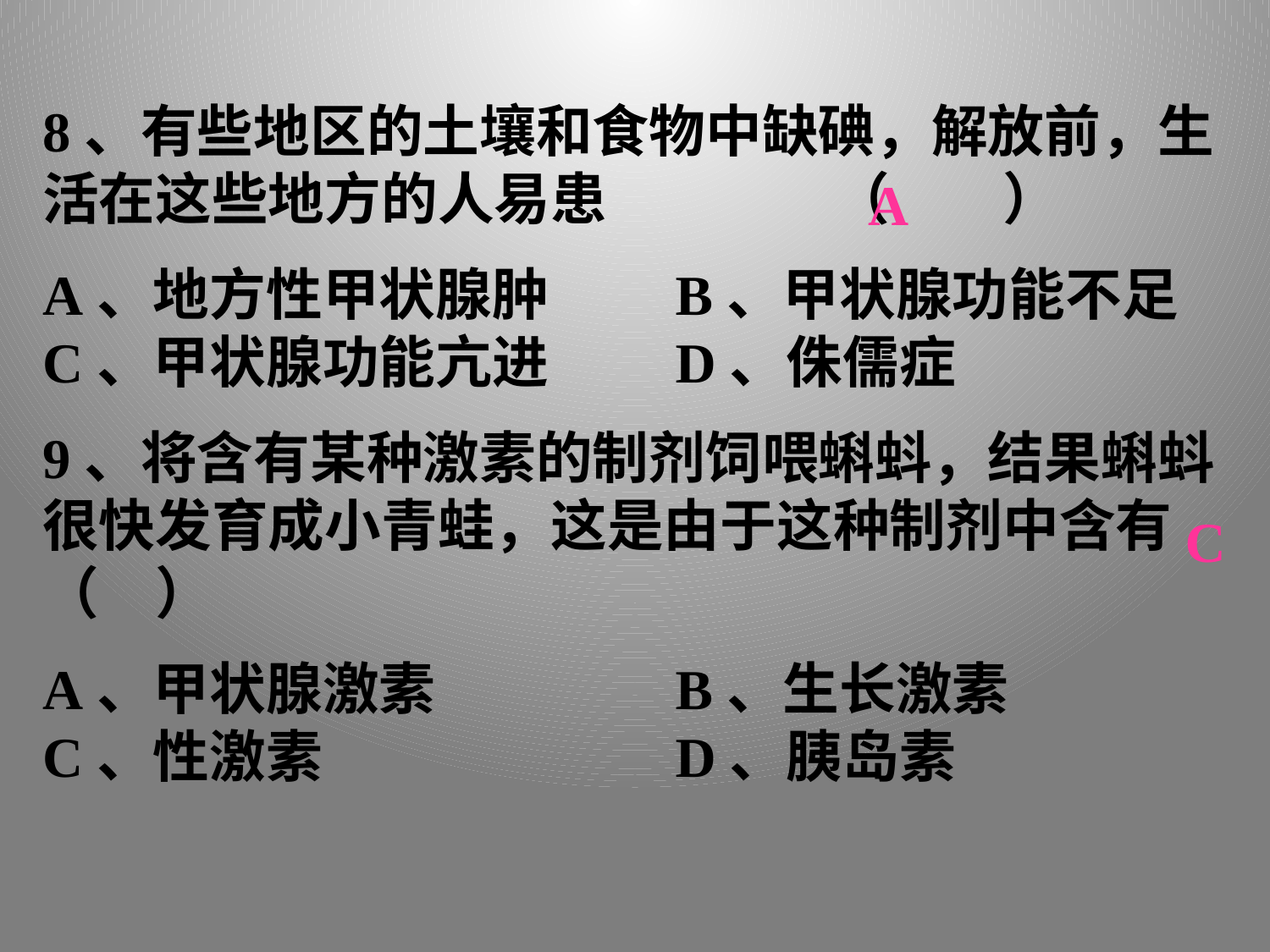

8、有些地区的土壤和食物中缺碘，解放前，生活在这些地方的人易患　　　　（　　）
A、地方性甲状腺肿　　B、甲状腺功能不足
C、甲状腺功能亢进　　D、侏儒症
9、将含有某种激素的制剂饲喂蝌蚪，结果蝌蚪很快发育成小青蛙，这是由于这种制剂中含有（　）
A、甲状腺激素　　　　B、生长激素
C、性激素　　　　　　D、胰岛素
A
C